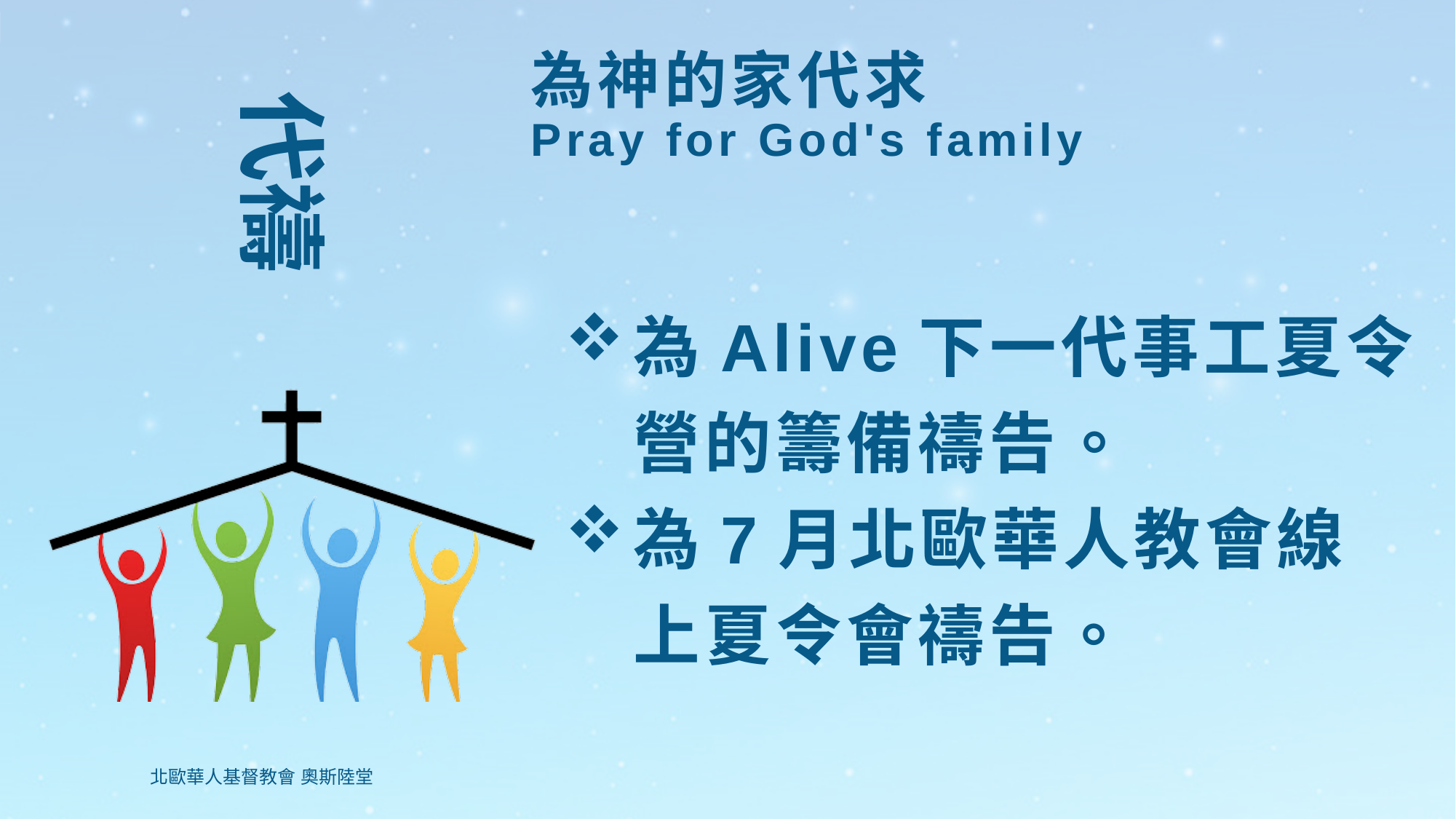

# 為神的家代求 Pray for God's family
為Alive下一代事工夏令營的籌備禱告。
為7月北歐華人教會線上夏令會禱告。

北歐華人基督教會 奧斯陸堂